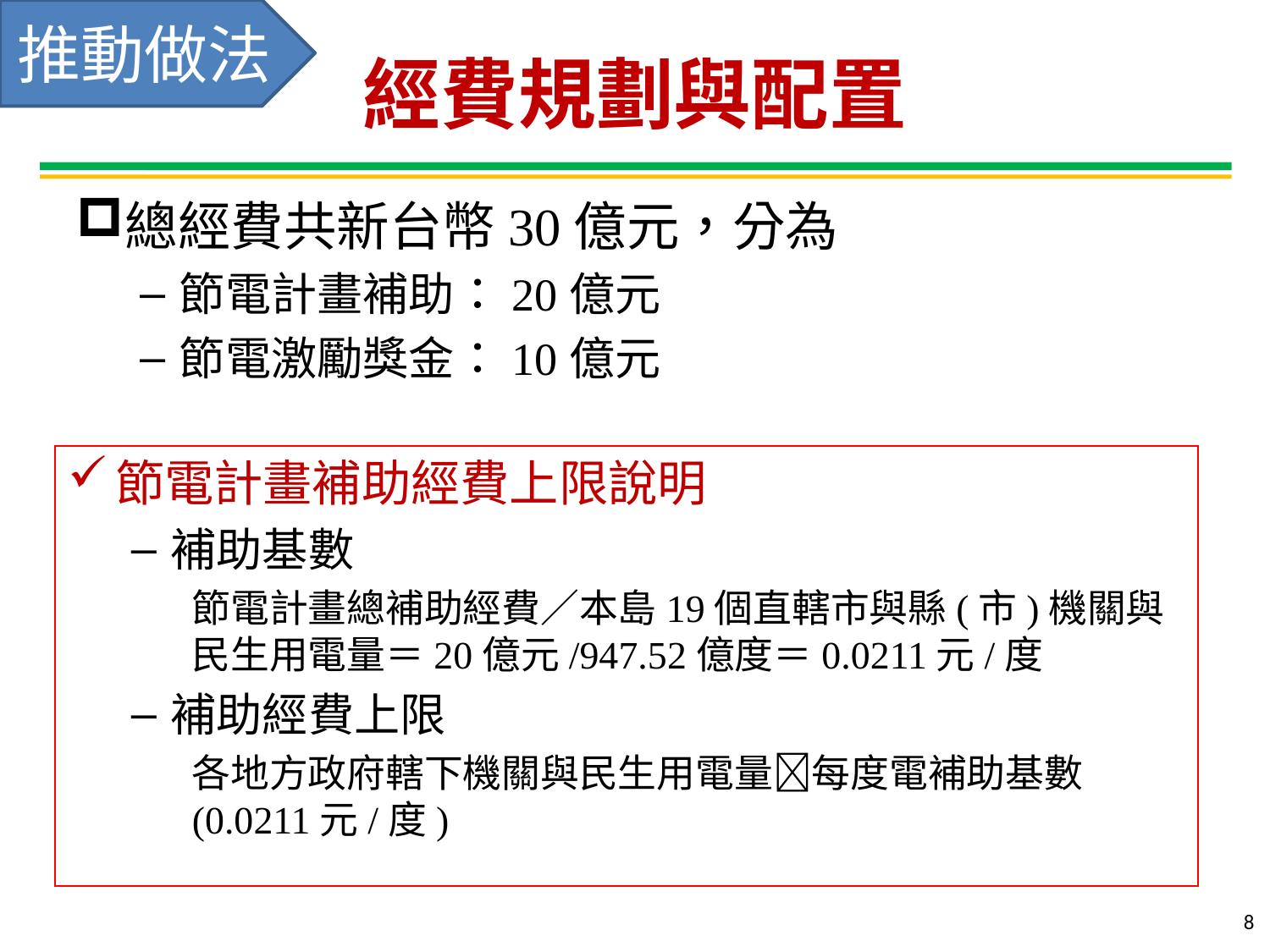

推動做法
# 經費規劃與配置
總經費共新台幣30億元，分為
節電計畫補助：20億元
節電激勵獎金：10億元
節電計畫補助經費上限說明
補助基數
節電計畫總補助經費／本島19個直轄市與縣(市)機關與民生用電量＝20億元/947.52億度＝0.0211元/度
補助經費上限
各地方政府轄下機關與民生用電量×每度電補助基數(0.0211元/度)
8